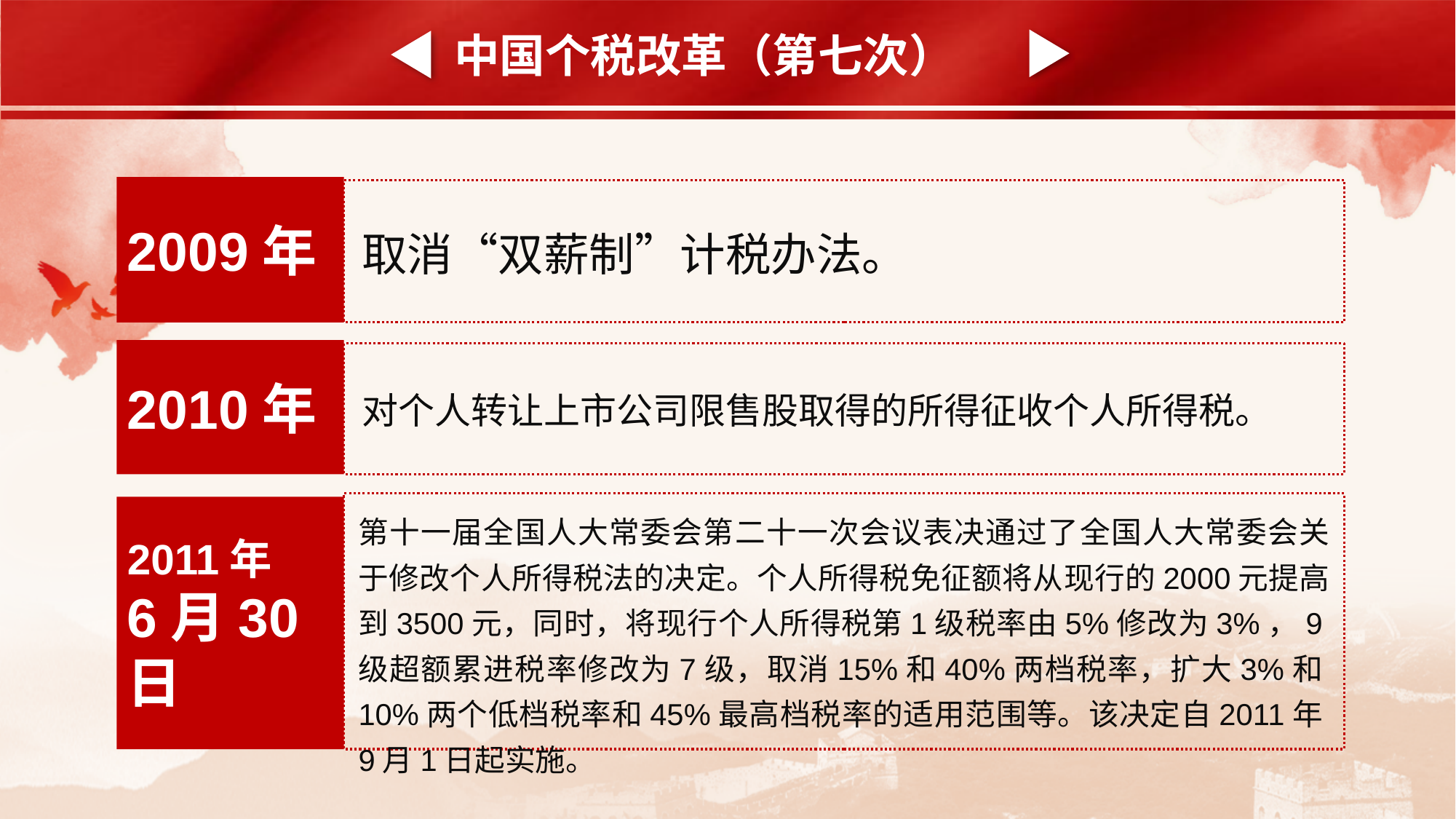

中国个税改革（第七次）

2009年

取消“双薪制”计税办法。
2010年

对个人转让上市公司限售股取得的所得征收个人所得税。

2011年
6月30日
第十一届全国人大常委会第二十一次会议表决通过了全国人大常委会关于修改个人所得税法的决定。个人所得税免征额将从现行的2000元提高到3500元，同时，将现行个人所得税第1级税率由5%修改为3%，9级超额累进税率修改为7级，取消15%和40%两档税率，扩大3%和10%两个低档税率和45%最高档税率的适用范围等。该决定自2011年9月1日起实施。